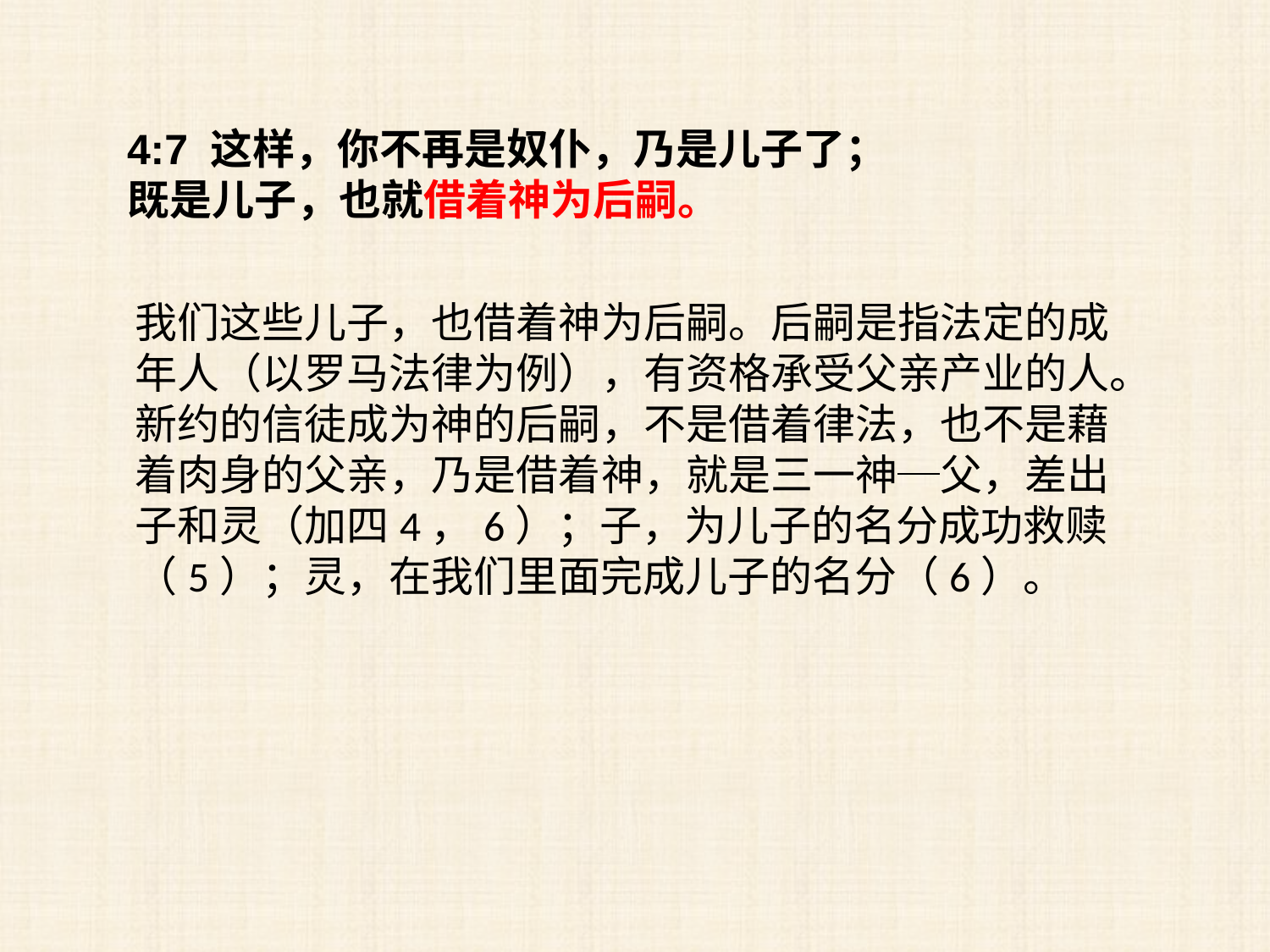

4:7 这样，你不再是奴仆，乃是儿子了；
既是儿子，也就借着神为后嗣。
我们这些儿子，也借着神为后嗣。后嗣是指法定的成年人（以罗马法律为例），有资格承受父亲产业的人。新约的信徒成为神的后嗣，不是借着律法，也不是藉着肉身的父亲，乃是借着神，就是三一神─父，差出子和灵（加四4，6）；子，为儿子的名分成功救赎（5）；灵，在我们里面完成儿子的名分（6）。